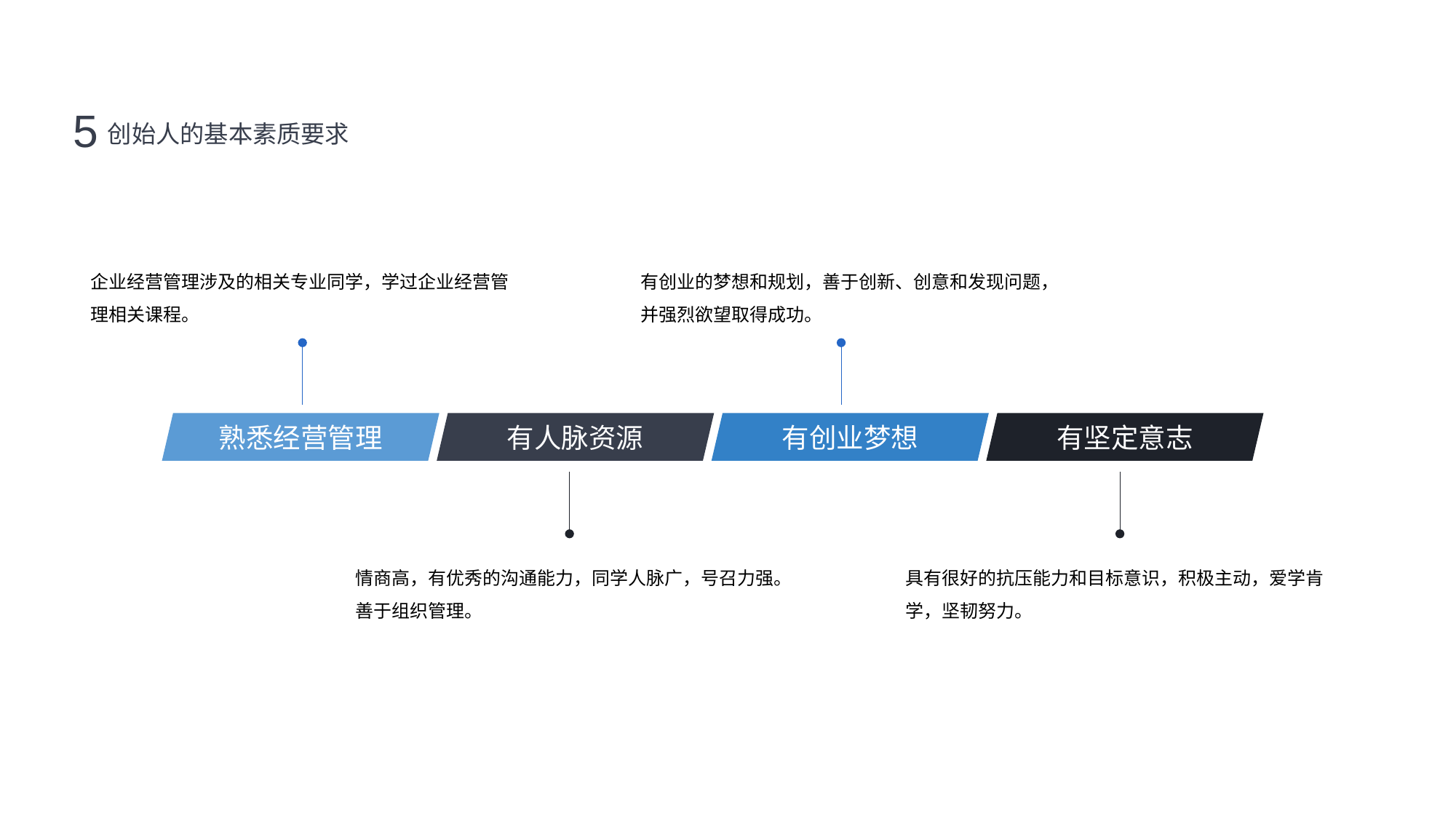

创始人的基本素质要求
5
企业经营管理涉及的相关专业同学，学过企业经营管理相关课程。
熟悉经营管理
有创业的梦想和规划，善于创新、创意和发现问题，并强烈欲望取得成功。
有创业梦想
有人脉资源
情商高，有优秀的沟通能力，同学人脉广，号召力强。善于组织管理。
有坚定意志
具有很好的抗压能力和目标意识，积极主动，爱学肯学，坚韧努力。
28